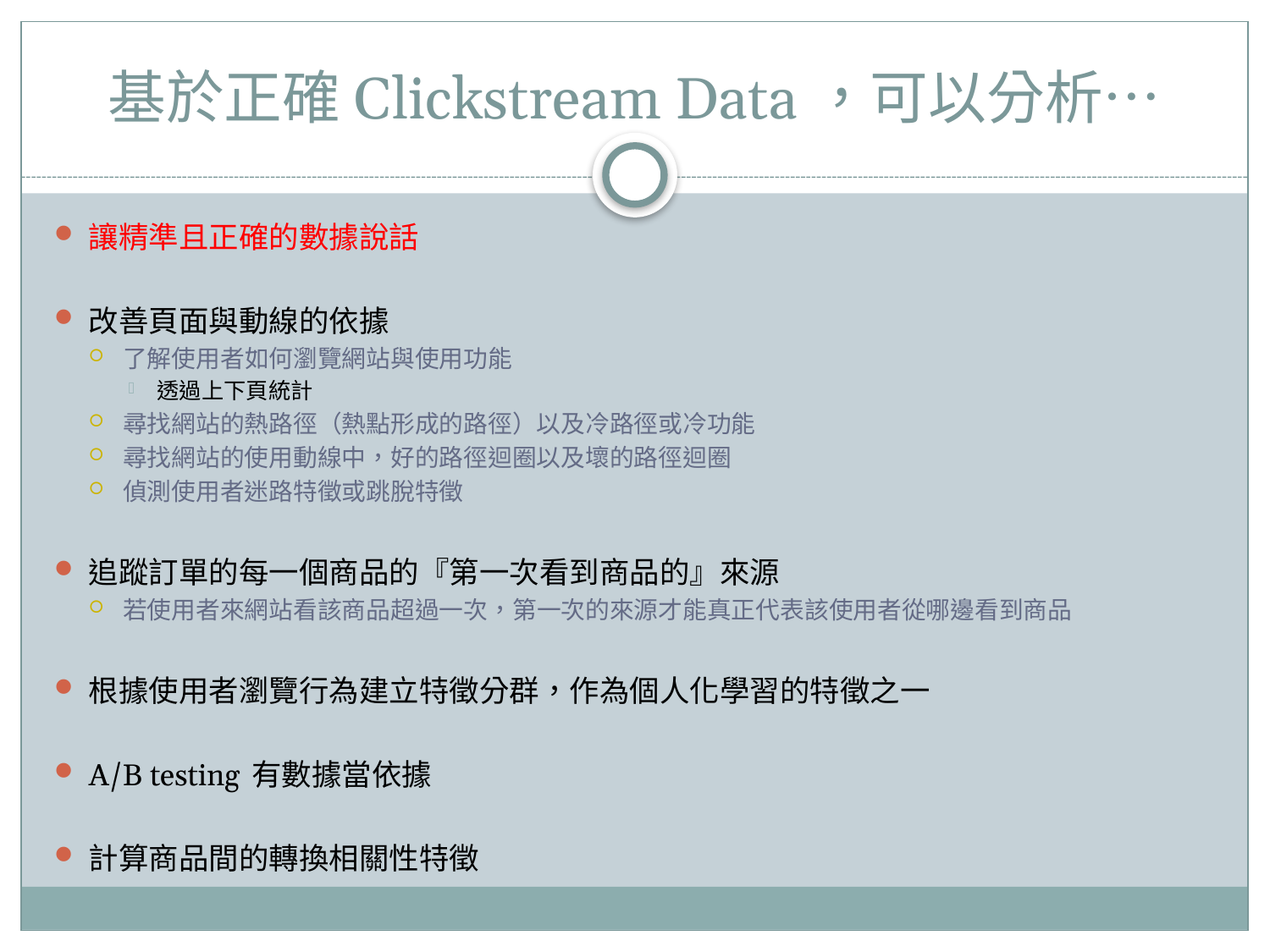

# 基於正確Clickstream Data，可以分析…
讓精準且正確的數據說話

改善頁面與動線的依據
了解使用者如何瀏覽網站與使用功能
透過上下頁統計
尋找網站的熱路徑（熱點形成的路徑）以及冷路徑或冷功能
尋找網站的使用動線中，好的路徑迴圈以及壞的路徑迴圈
偵測使用者迷路特徵或跳脫特徵

追蹤訂單的每一個商品的『第一次看到商品的』來源
若使用者來網站看該商品超過一次，第一次的來源才能真正代表該使用者從哪邊看到商品

根據使用者瀏覽行為建立特徵分群，作為個人化學習的特徵之一

A/B testing 有數據當依據

計算商品間的轉換相關性特徵